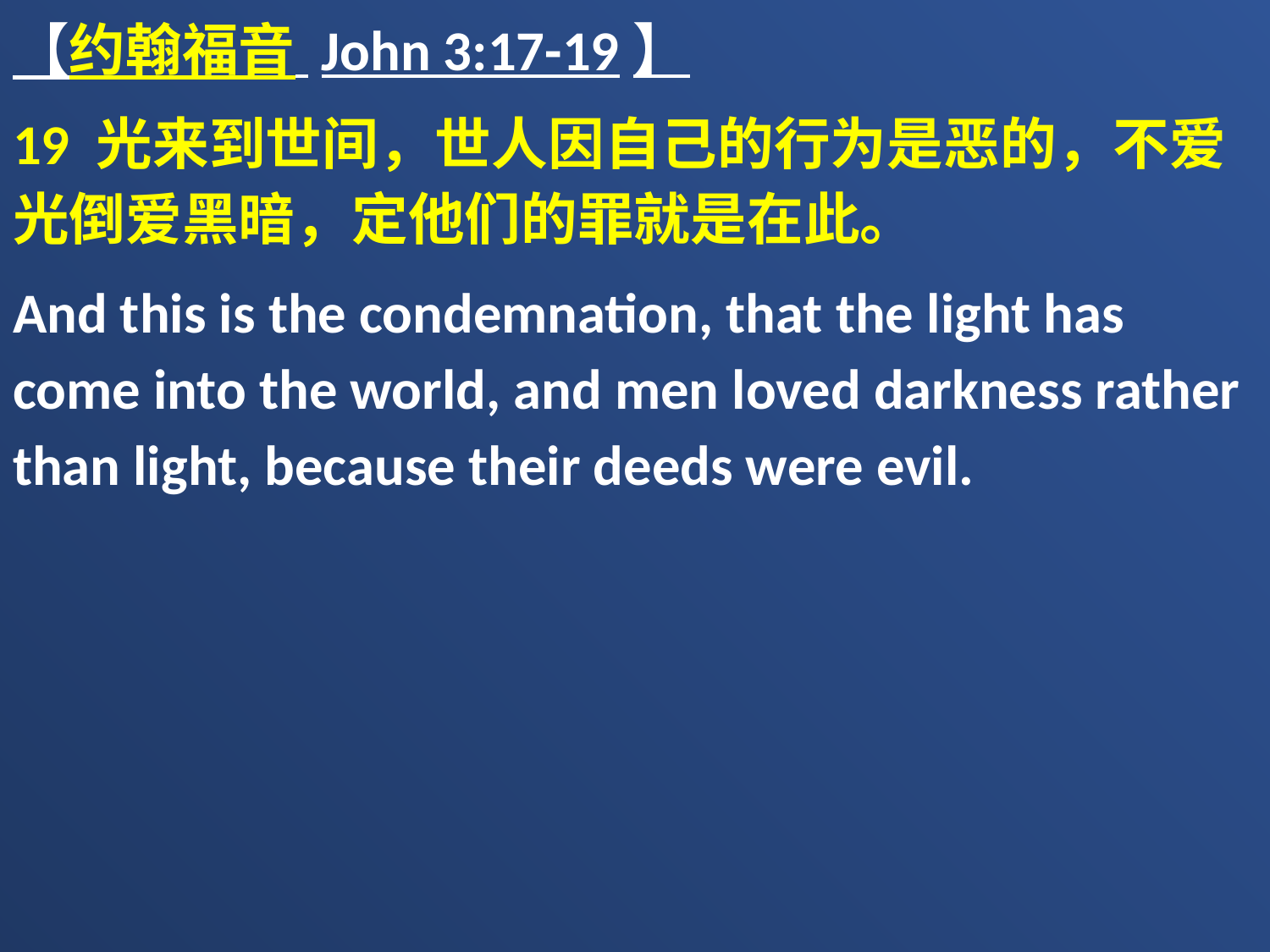

【约翰福音 John 3:17-19】
19 光来到世间，世人因自己的行为是恶的，不爱光倒爱黑暗，定他们的罪就是在此。
And this is the condemnation, that the light has come into the world, and men loved darkness rather than light, because their deeds were evil.